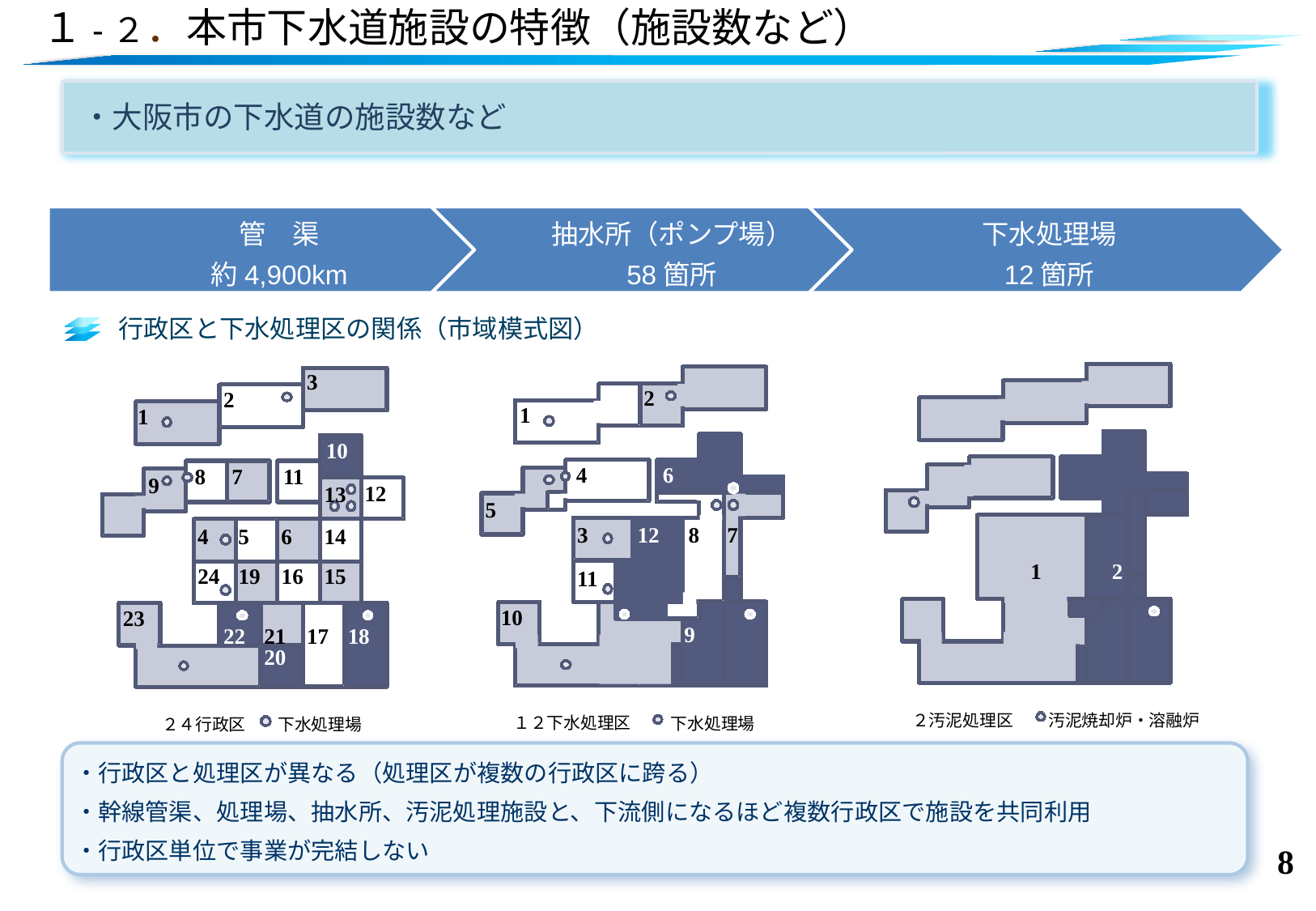

# １-２．本市下水道施設の特徴（施設数など）
・大阪市の下水道の施設数など
管　渠
約4,900km
抽水所（ポンプ場）
58箇所
下水処理場
12箇所
行政区と下水処理区の関係（市域模式図）

1

2
v
v

２汚泥処理区
汚泥焼却炉・溶融炉

2

1

4
6

v

5

3
12
8
7

v

v
v
11

10

9

１２下水処理区
下水処理場

3

2

1

10

8
7
11

9

12
13

4
5
6
14

24
19
16
15

23

22
21
17
18

20

２４行政区
下水処理場

・行政区と処理区が異なる（処理区が複数の行政区に跨る）
・幹線管渠、処理場、抽水所、汚泥処理施設と、下流側になるほど複数行政区で施設を共同利用
・行政区単位で事業が完結しない
8